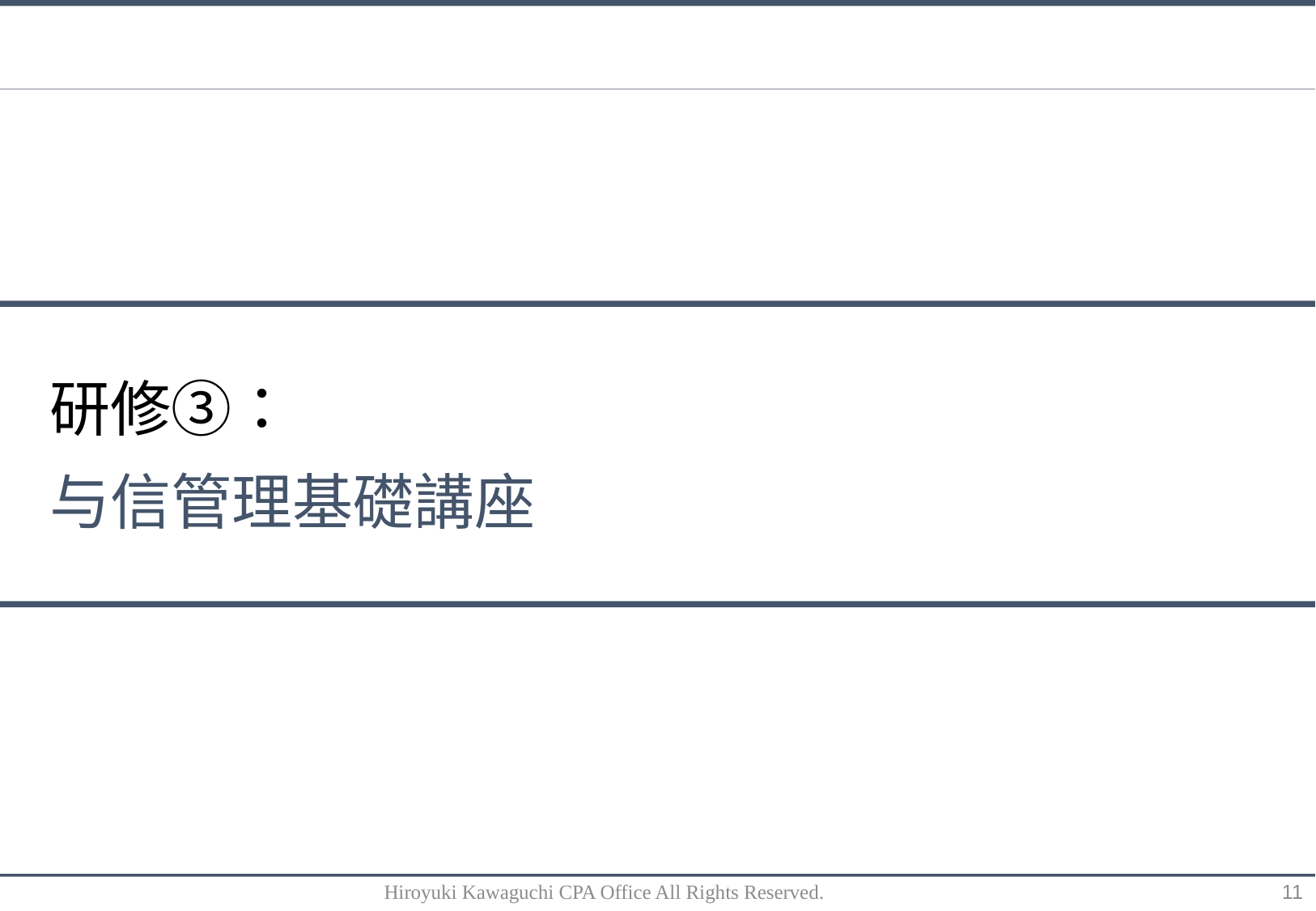

研修③：
与信管理基礎講座
Hiroyuki Kawaguchi CPA Office All Rights Reserved.
11